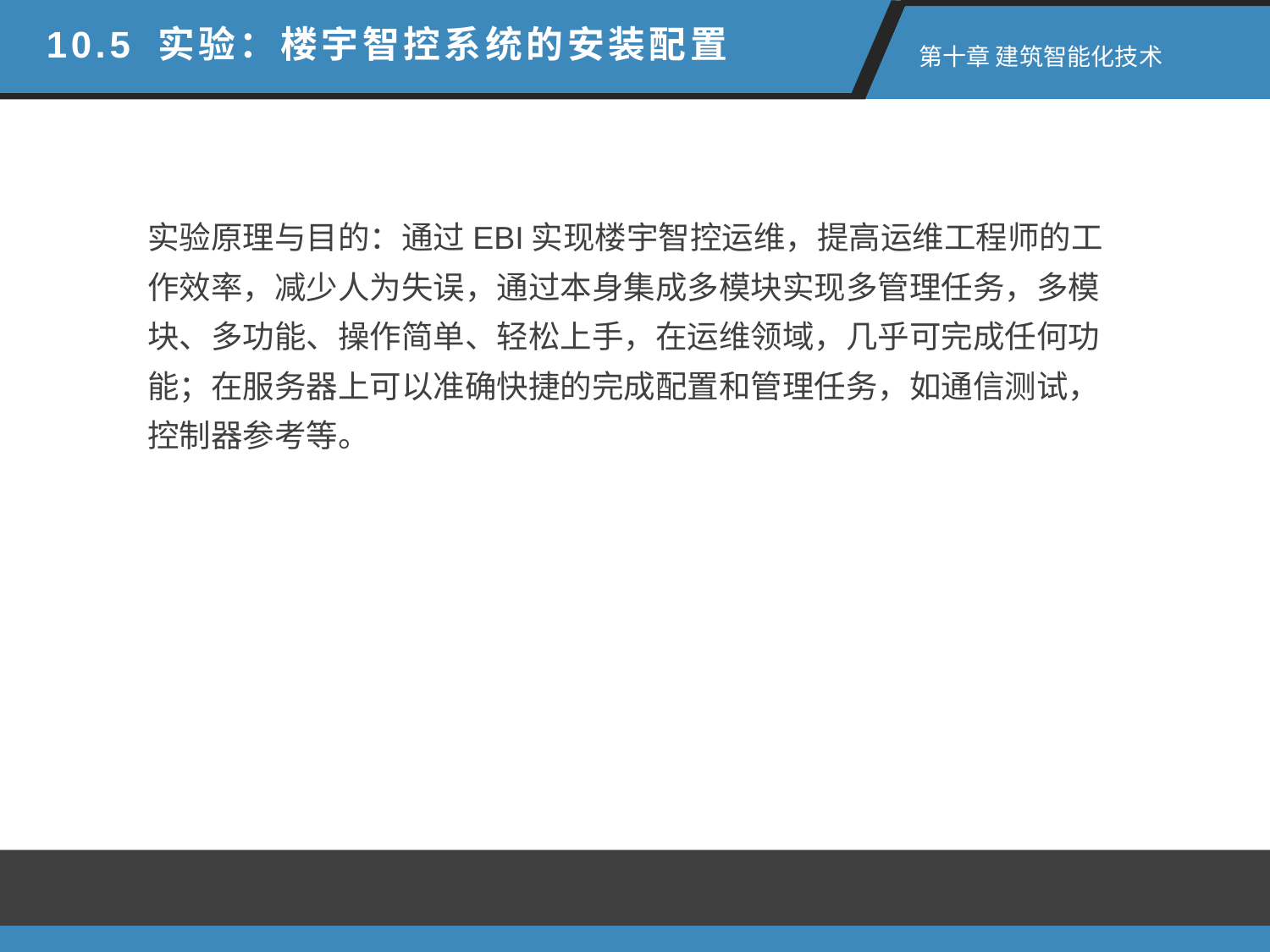

10.5 实验：楼宇智控系统的安装配置
第十章 建筑智能化技术
实验原理与目的：通过EBI实现楼宇智控运维，提高运维工程师的工作效率，减少人为失误，通过本身集成多模块实现多管理任务，多模块、多功能、操作简单、轻松上手，在运维领域，几乎可完成任何功能；在服务器上可以准确快捷的完成配置和管理任务，如通信测试，控制器参考等。